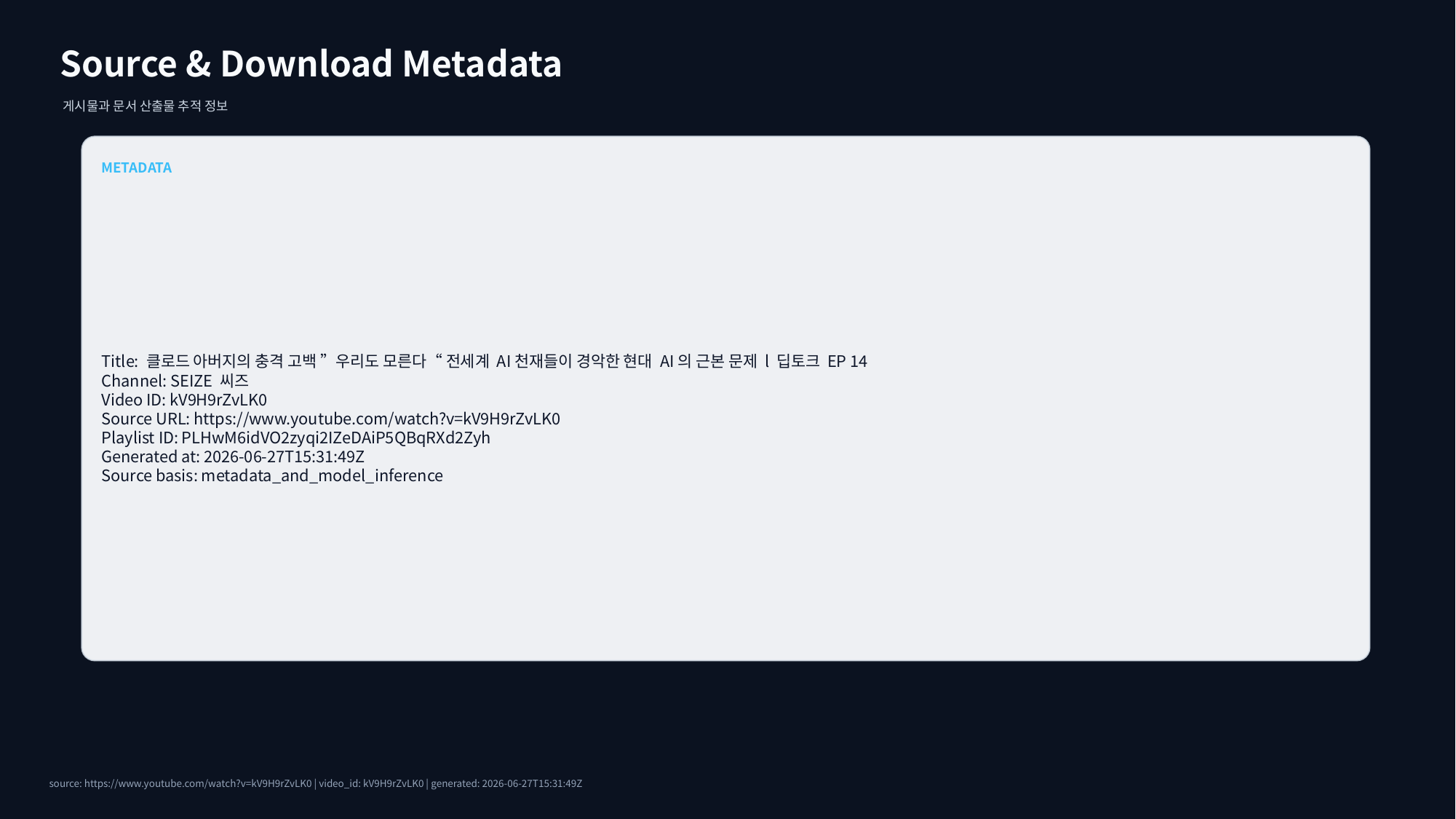

Source & Download Metadata
게시물과 문서 산출물 추적 정보

METADATA
Title: 클로드 아버지의 충격 고백 ”우리도 모른다“ 전세계 AI천재들이 경악한 현대 AI의 근본 문제 l 딥토크 EP 14
Channel: SEIZE 씨즈
Video ID: kV9H9rZvLK0
Source URL: https://www.youtube.com/watch?v=kV9H9rZvLK0
Playlist ID: PLHwM6idVO2zyqi2IZeDAiP5QBqRXd2Zyh
Generated at: 2026-06-27T15:31:49Z
Source basis: metadata_and_model_inference
source: https://www.youtube.com/watch?v=kV9H9rZvLK0 | video_id: kV9H9rZvLK0 | generated: 2026-06-27T15:31:49Z